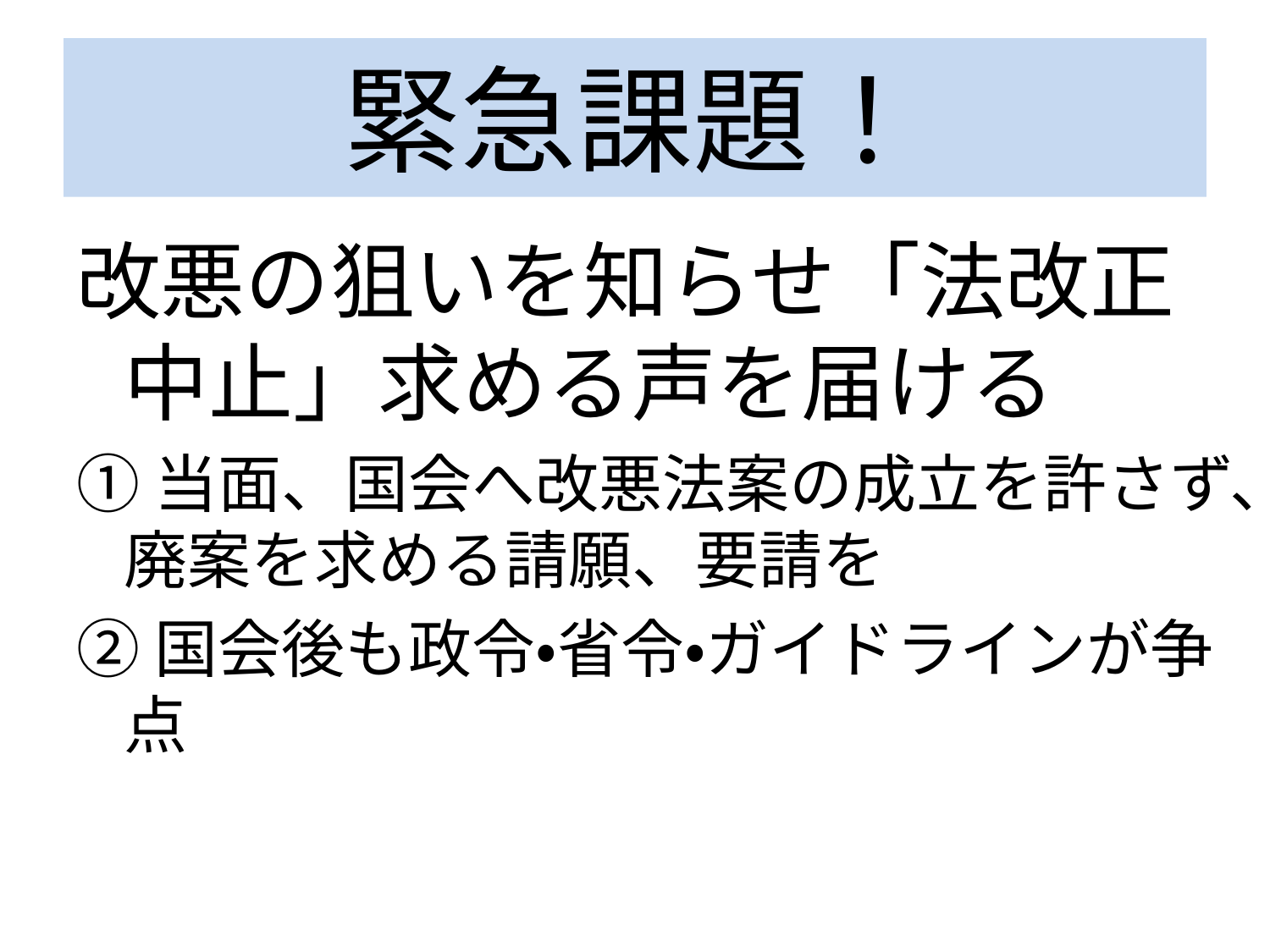

# 緊急課題！
改悪の狙いを知らせ「法改正中止」求める声を届ける
①当面、国会へ改悪法案の成立を許さず、廃案を求める請願、要請を
②国会後も政令・省令・ガイドラインが争点